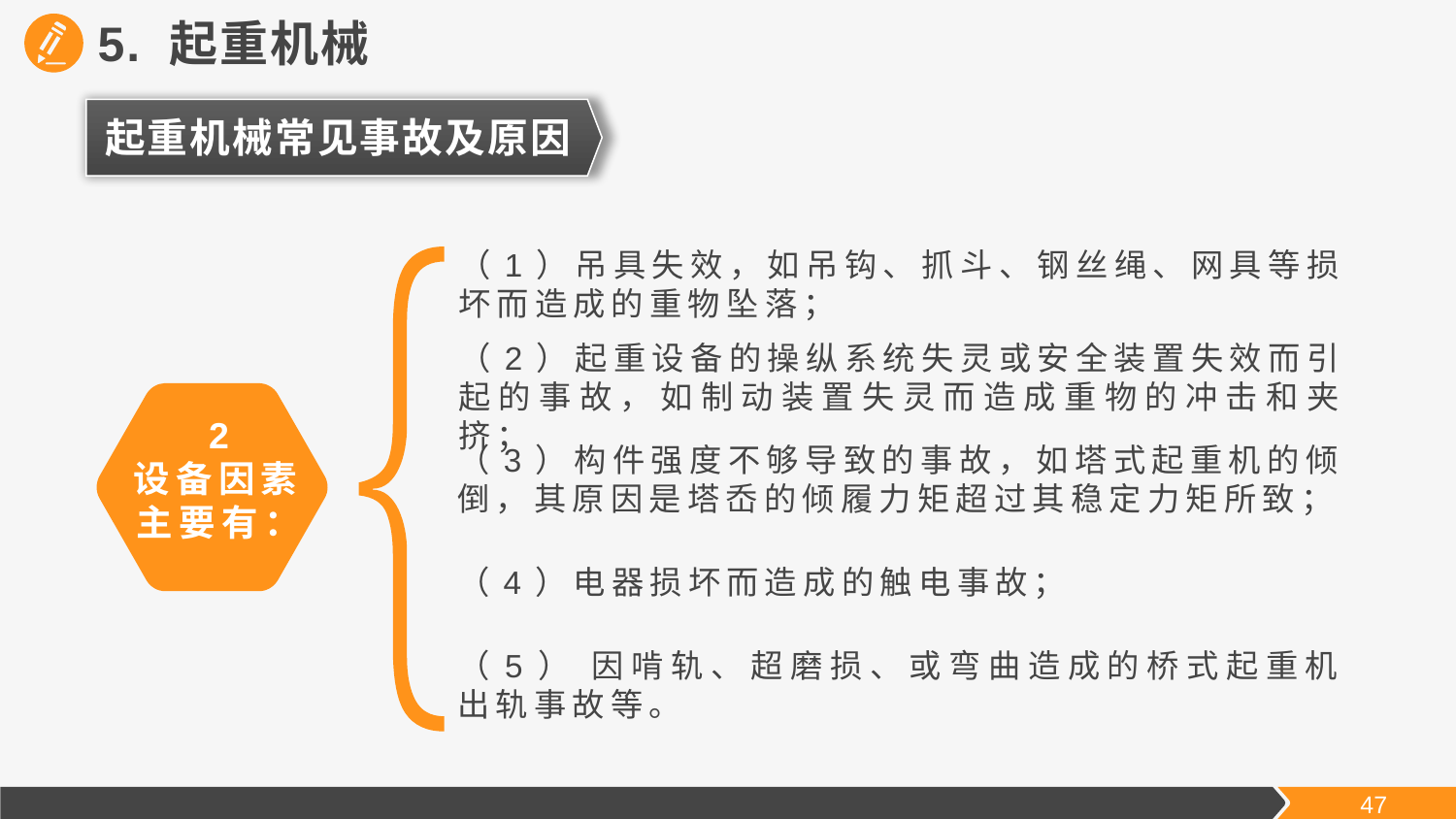

5. 起重机械

起重机械常见事故及原因
（1）吊具失效，如吊钩、抓斗、钢丝绳、网具等损坏而造成的重物坠落；

2
设备因素主要有：
（2）起重设备的操纵系统失灵或安全装置失效而引起的事故，如制动装置失灵而造成重物的冲击和夹挤；
（3）构件强度不够导致的事故，如塔式起重机的倾倒，其原因是塔岙的倾履力矩超过其稳定力矩所致；
（4）电器损坏而造成的触电事故；
（5） 因啃轨、超磨损、或弯曲造成的桥式起重机出轨事故等。